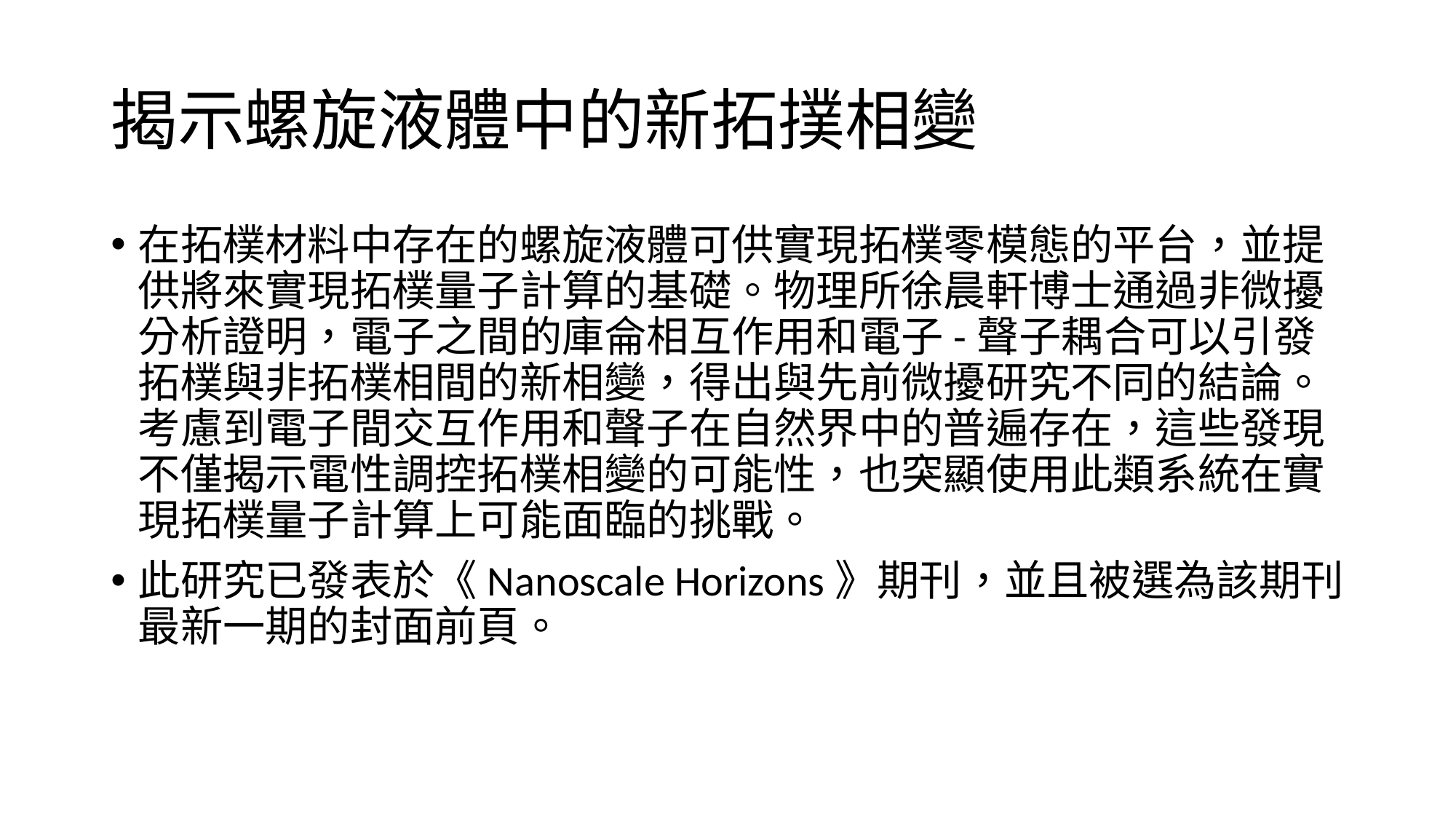

# 揭示螺旋液體中的新拓撲相變
在拓樸材料中存在的螺旋液體可供實現拓樸零模態的平台，並提供將來實現拓樸量子計算的基礎。物理所徐晨軒博士通過非微擾分析證明，電子之間的庫侖相互作用和電子-聲子耦合可以引發拓樸與非拓樸相間的新相變，得出與先前微擾研究不同的結論。考慮到電子間交互作用和聲子在自然界中的普遍存在，這些發現不僅揭示電性調控拓樸相變的可能性，也突顯使用此類系統在實現拓樸量子計算上可能面臨的挑戰。
此研究已發表於《Nanoscale Horizons》期刊，並且被選為該期刊最新一期的封面前頁。